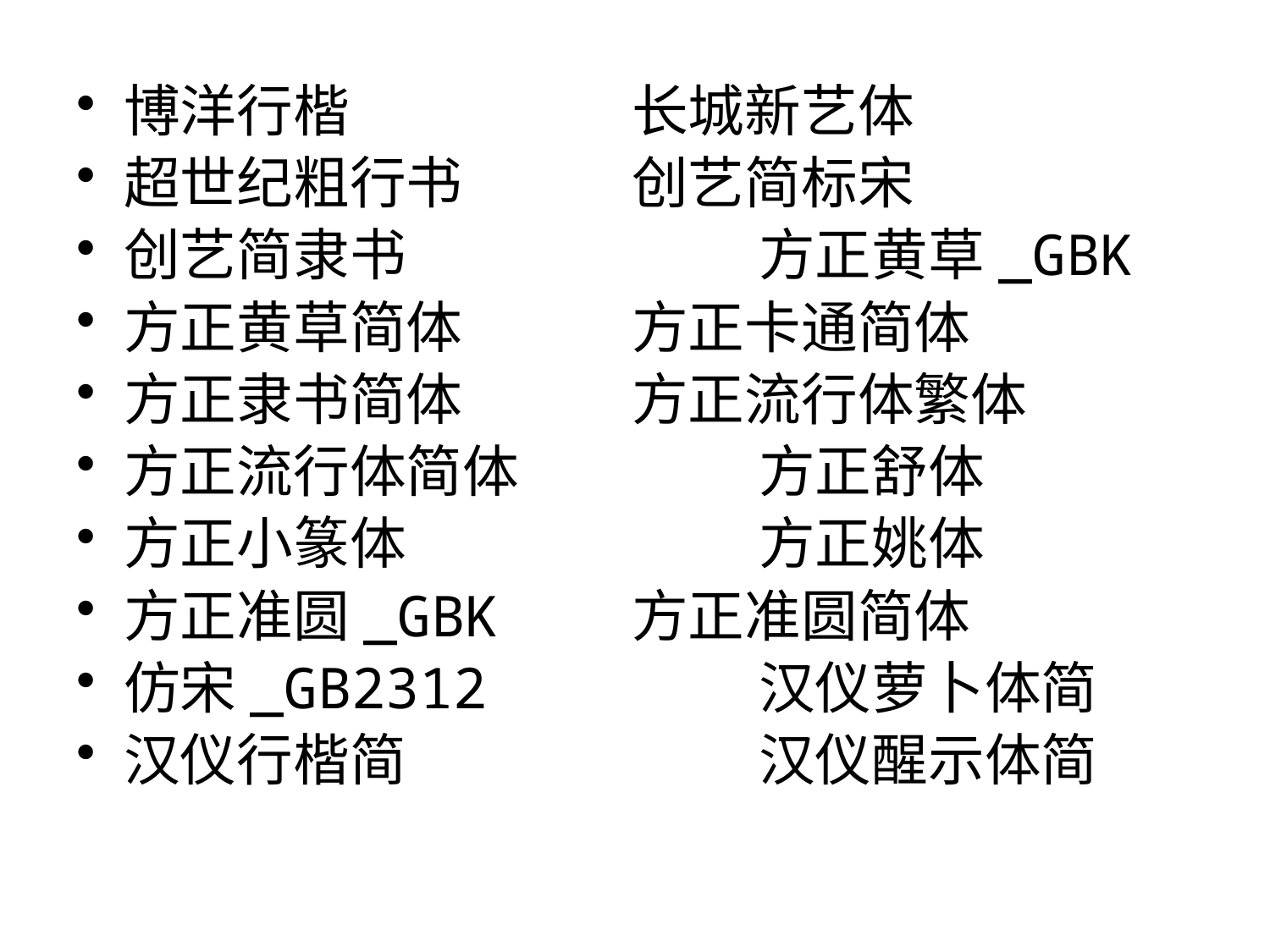

博洋行楷			长城新艺体
超世纪粗行书		创艺简标宋
创艺简隶书			方正黄草_GBK
方正黄草简体		方正卡通简体
方正隶书简体		方正流行体繁体
方正流行体简体		方正舒体
方正小篆体			方正姚体
方正准圆_GBK		方正准圆简体
仿宋_GB2312			汉仪萝卜体简
汉仪行楷简			汉仪醒示体简